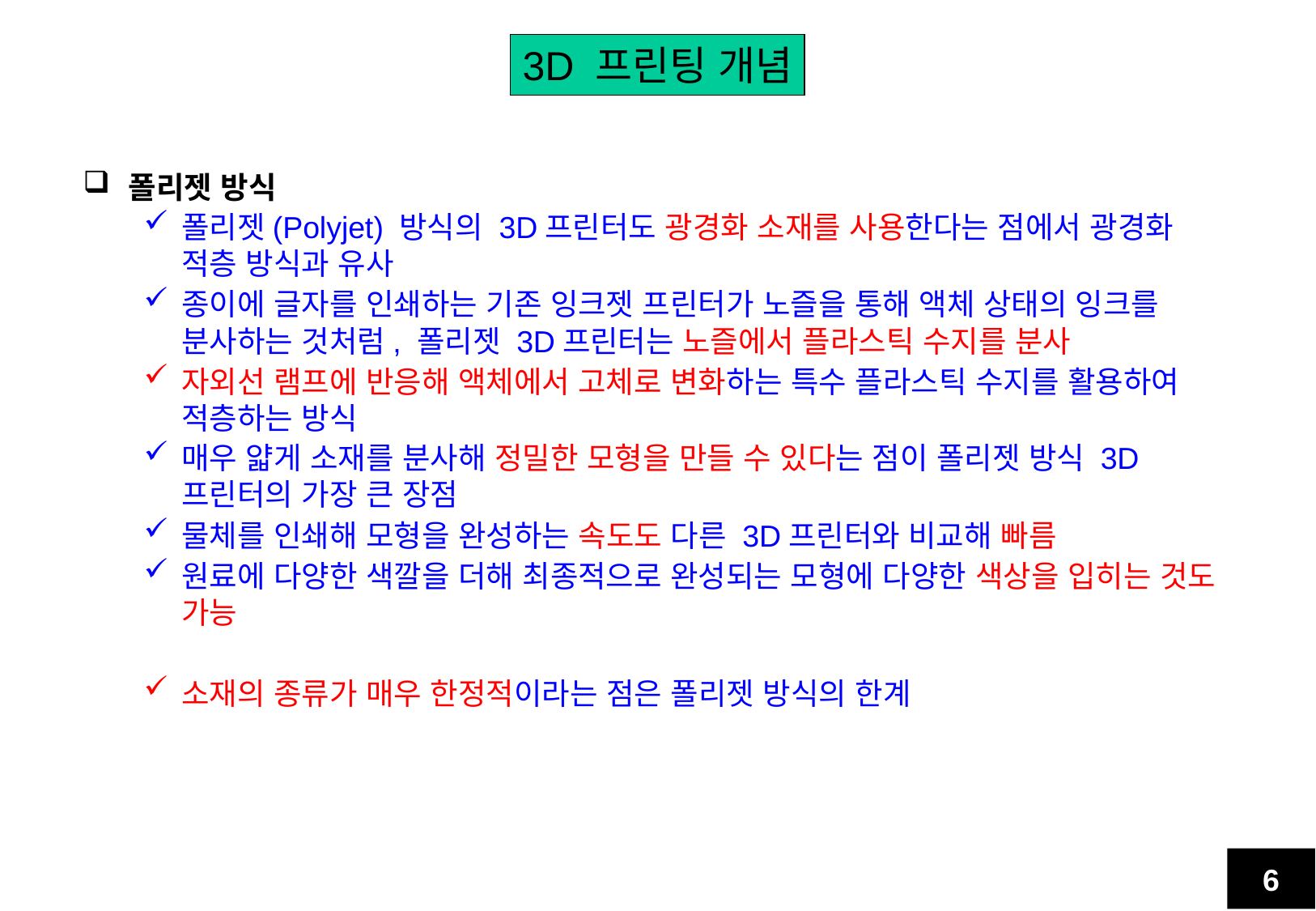

3D 프린팅 개념
폴리젯 방식
폴리젯(Polyjet) 방식의 3D프린터도 광경화 소재를 사용한다는 점에서 광경화 적층 방식과 유사
종이에 글자를 인쇄하는 기존 잉크젯 프린터가 노즐을 통해 액체 상태의 잉크를 분사하는 것처럼, 폴리젯 3D프린터는 노즐에서 플라스틱 수지를 분사
자외선 램프에 반응해 액체에서 고체로 변화하는 특수 플라스틱 수지를 활용하여 적층하는 방식
매우 얇게 소재를 분사해 정밀한 모형을 만들 수 있다는 점이 폴리젯 방식 3D프린터의 가장 큰 장점
물체를 인쇄해 모형을 완성하는 속도도 다른 3D프린터와 비교해 빠름
원료에 다양한 색깔을 더해 최종적으로 완성되는 모형에 다양한 색상을 입히는 것도 가능

소재의 종류가 매우 한정적이라는 점은 폴리젯 방식의 한계
6